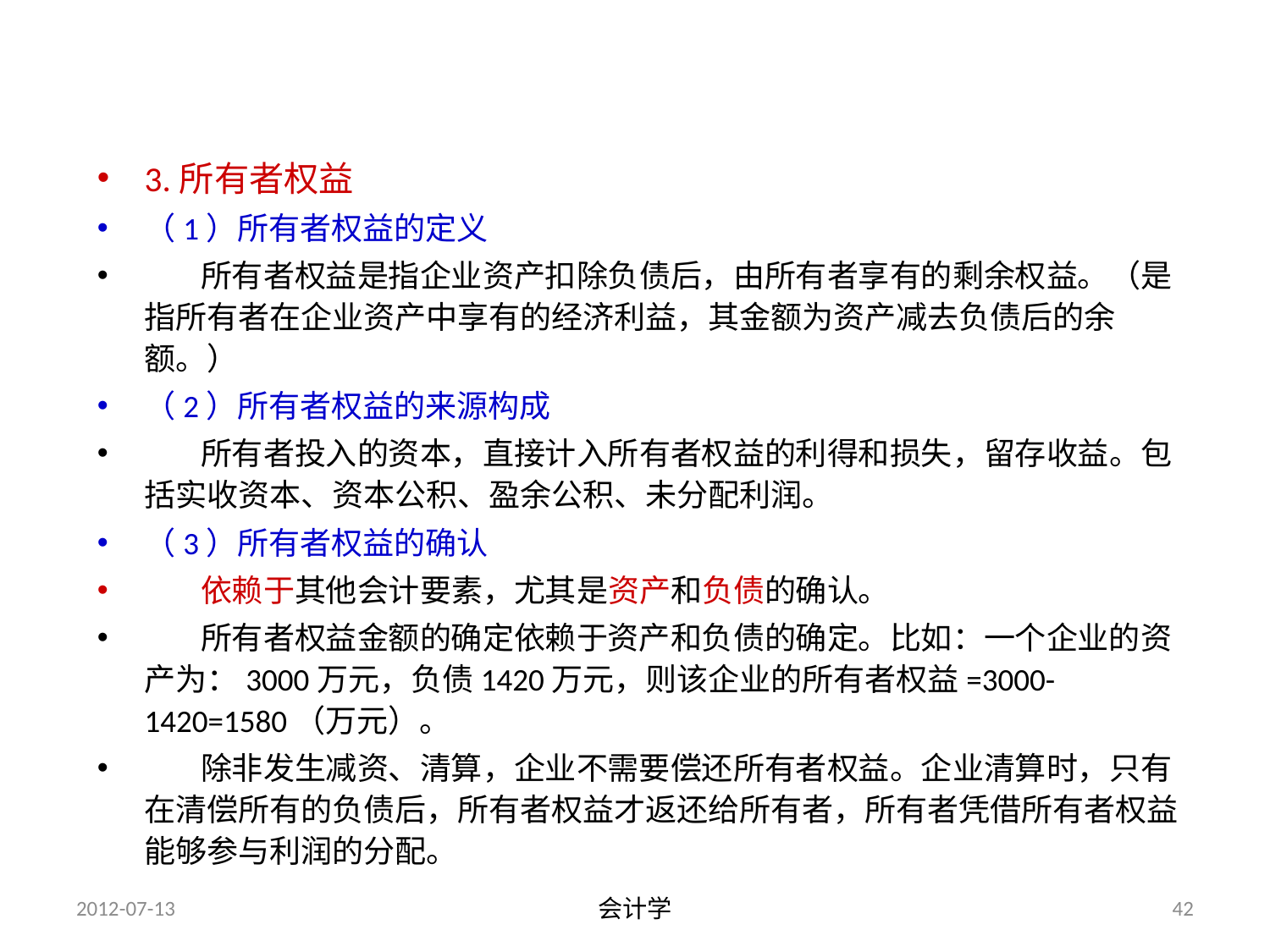

3.所有者权益
（1）所有者权益的定义
       所有者权益是指企业资产扣除负债后，由所有者享有的剩余权益。（是指所有者在企业资产中享有的经济利益，其金额为资产减去负债后的余额。）
（2）所有者权益的来源构成
       所有者投入的资本，直接计入所有者权益的利得和损失，留存收益。包括实收资本、资本公积、盈余公积、未分配利润。
（3）所有者权益的确认
       依赖于其他会计要素，尤其是资产和负债的确认。
       所有者权益金额的确定依赖于资产和负债的确定。比如：一个企业的资产为：3000万元，负债1420万元，则该企业的所有者权益=3000-1420=1580（万元）。
       除非发生减资、清算，企业不需要偿还所有者权益。企业清算时，只有在清偿所有的负债后，所有者权益才返还给所有者，所有者凭借所有者权益能够参与利润的分配。
2012-07-13
会计学
42